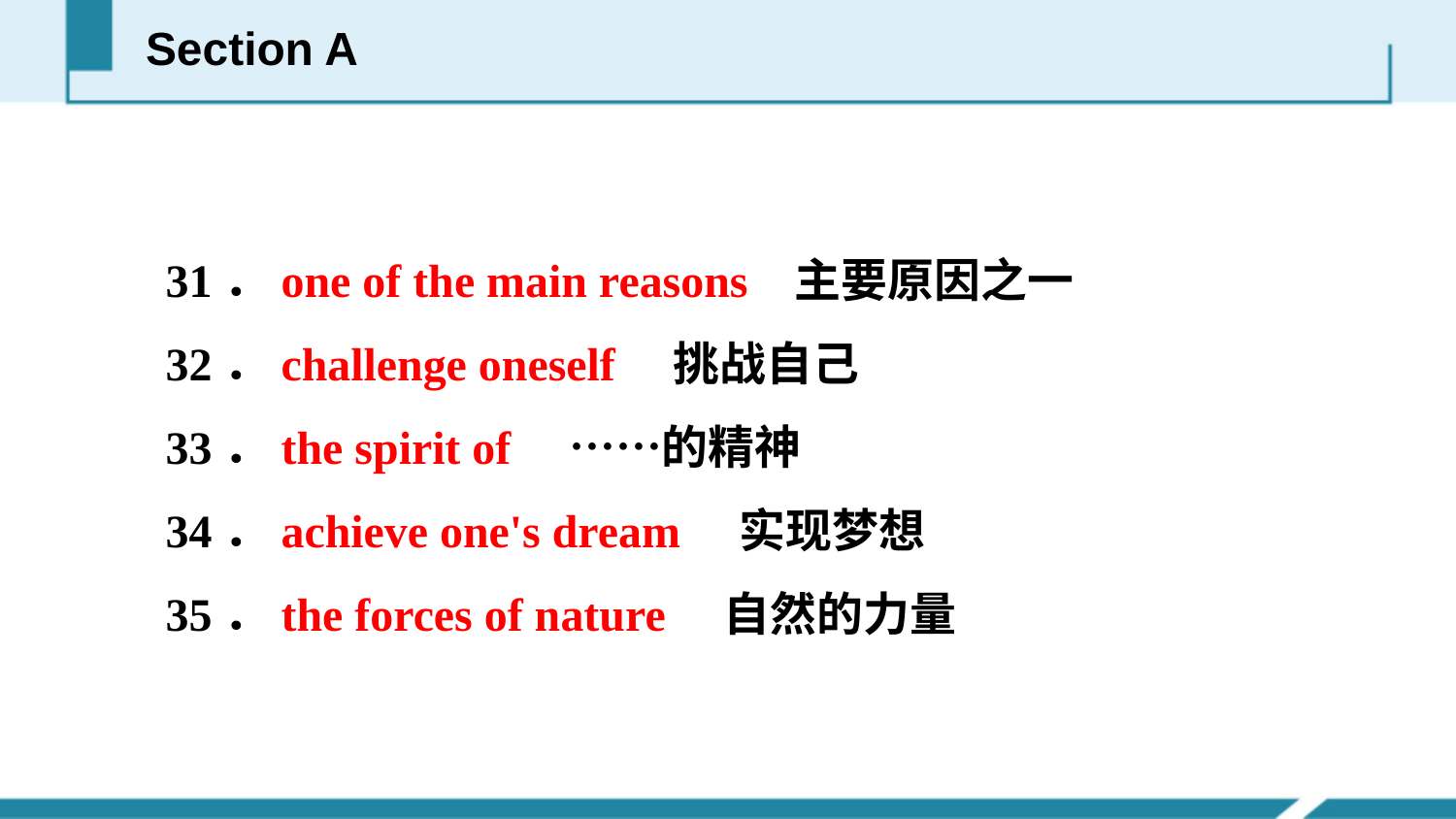

Section A
31．one of the main reasons   主要原因之一
32．challenge oneself　挑战自己
33．the spirit of　……的精神
34．achieve one's dream　实现梦想
35．the forces of nature　自然的力量